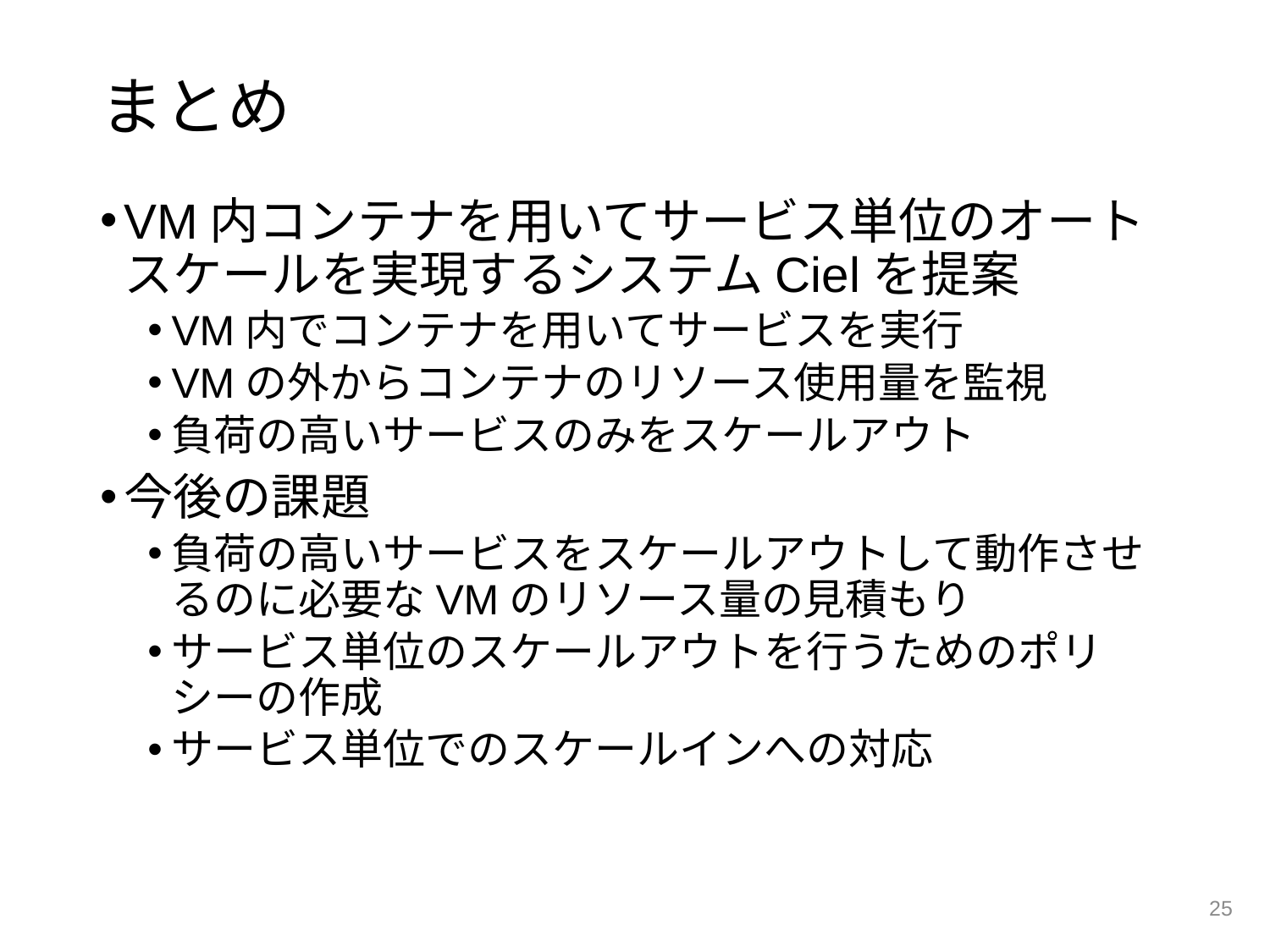

# まとめ
VM内コンテナを用いてサービス単位のオートスケールを実現するシステムCielを提案
VM内でコンテナを用いてサービスを実行
VMの外からコンテナのリソース使用量を監視
負荷の高いサービスのみをスケールアウト
今後の課題
負荷の高いサービスをスケールアウトして動作させるのに必要なVMのリソース量の見積もり
サービス単位のスケールアウトを行うためのポリシーの作成
サービス単位でのスケールインへの対応
25